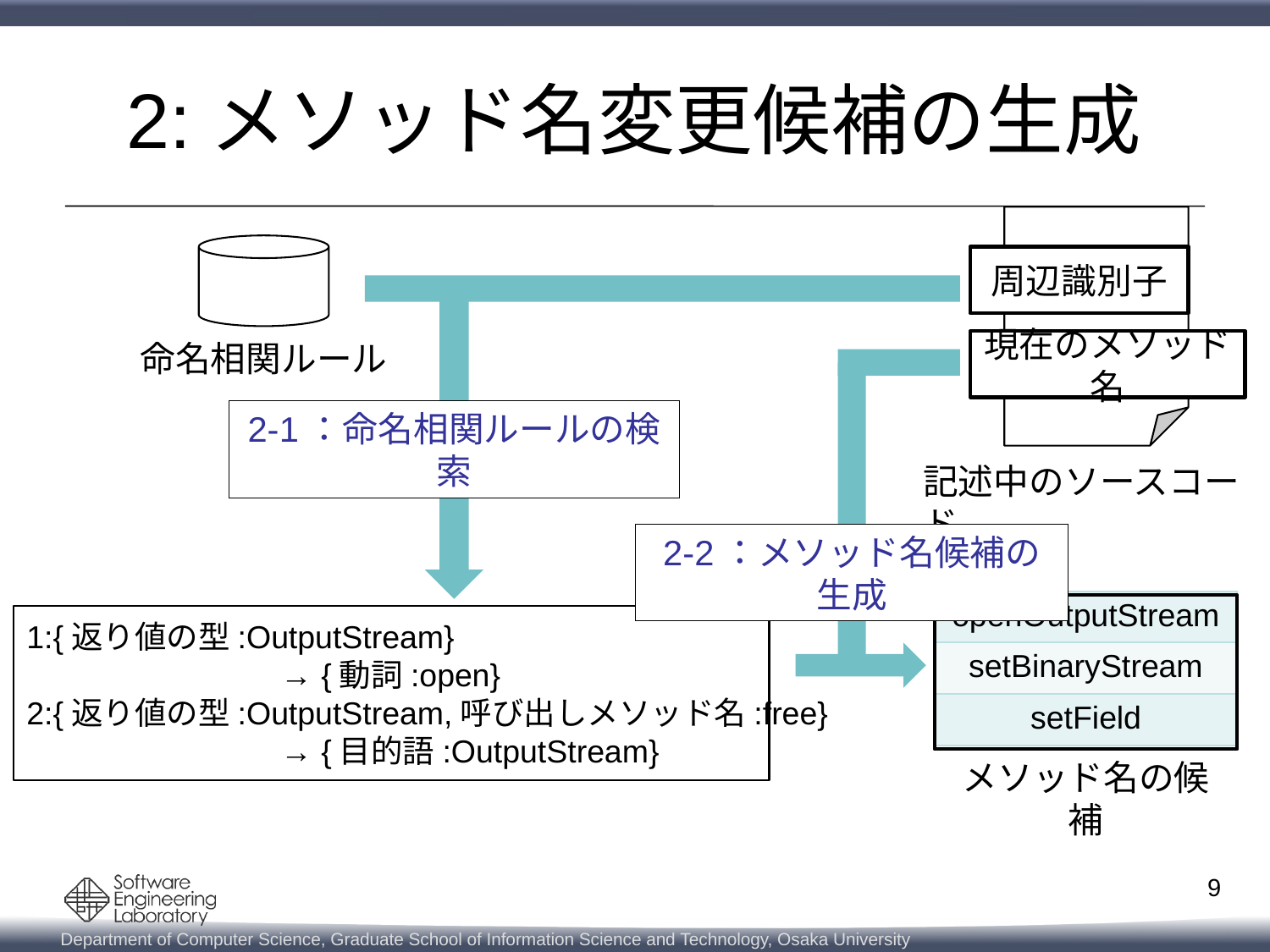

# 2:メソッド名変更候補の生成

周辺識別子

命名相関ルール
現在のメソッド名

2-1：命名相関ルールの検索
記述中のソースコード
2-2：メソッド名候補の生成
| openOutputStream |
| --- |
| setBinaryStream |
| setField |

1:{返り値の型:OutputStream}
		→ {動詞:open}
2:{返り値の型:OutputStream,呼び出しメソッド名:free}
		→ {目的語:OutputStream}

メソッド名の候補
9